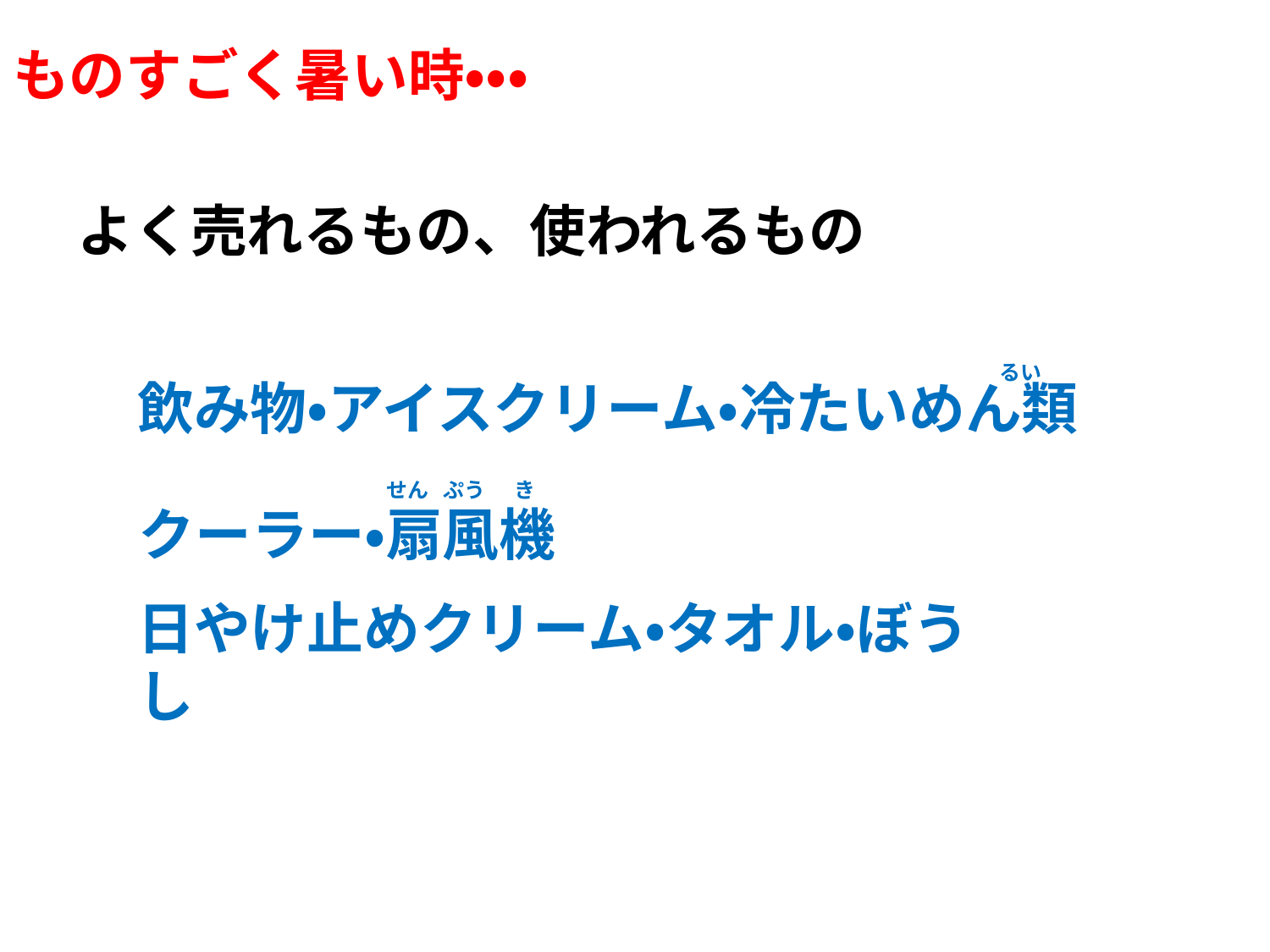

# ものすごく暑い時・・・
よく売れるもの、使われるもの

飲み物・アイスクリーム・冷たいめん類
るい
クーラー・扇風機
  せん   ぷう      き
日やけ止めクリーム・タオル・ぼうし